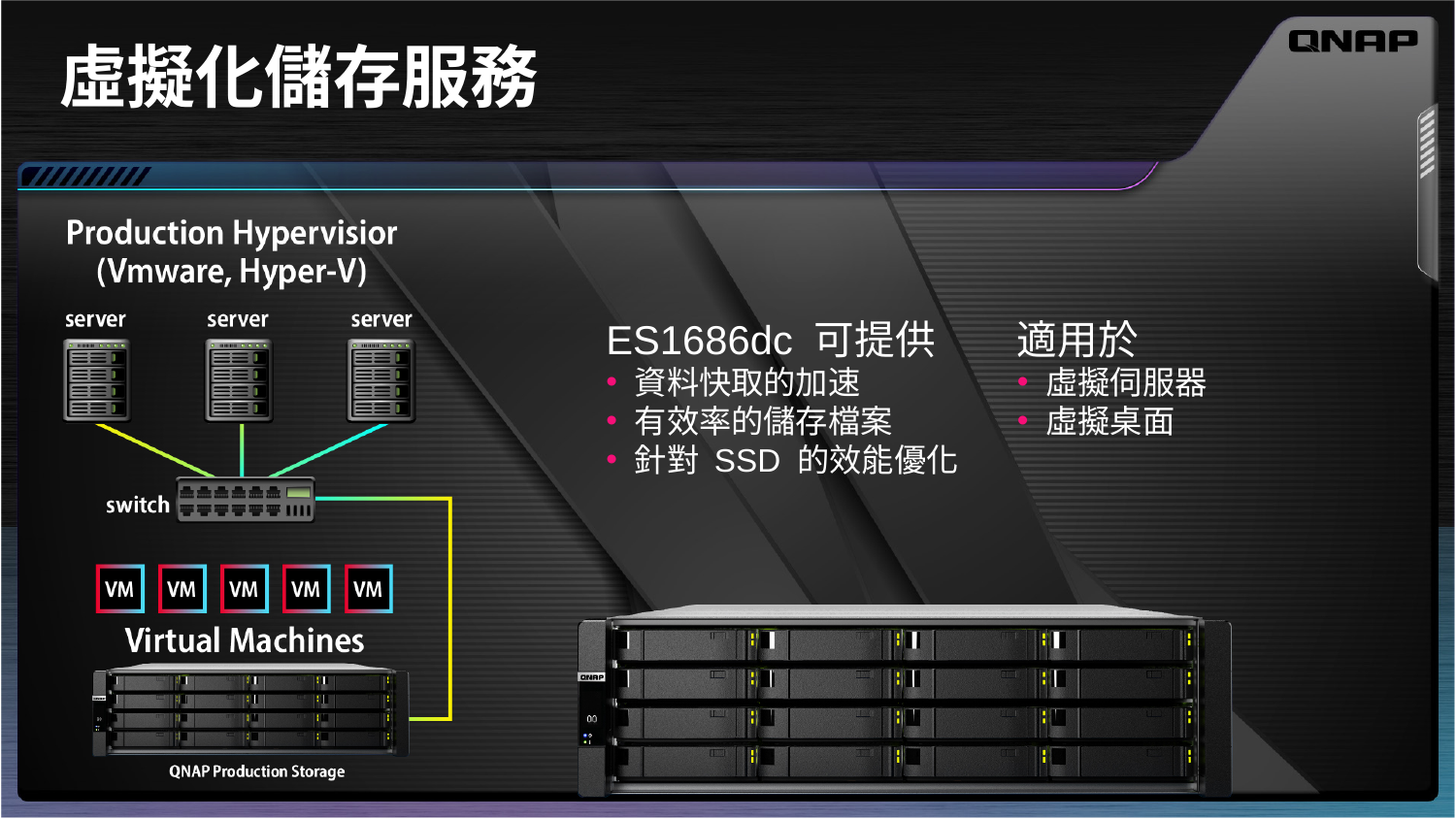

# 虛擬化儲存服務
ES1686dc 可提供
資料快取的加速
有效率的儲存檔案
針對 SSD 的效能優化

適用於
虛擬伺服器
虛擬桌面 ​